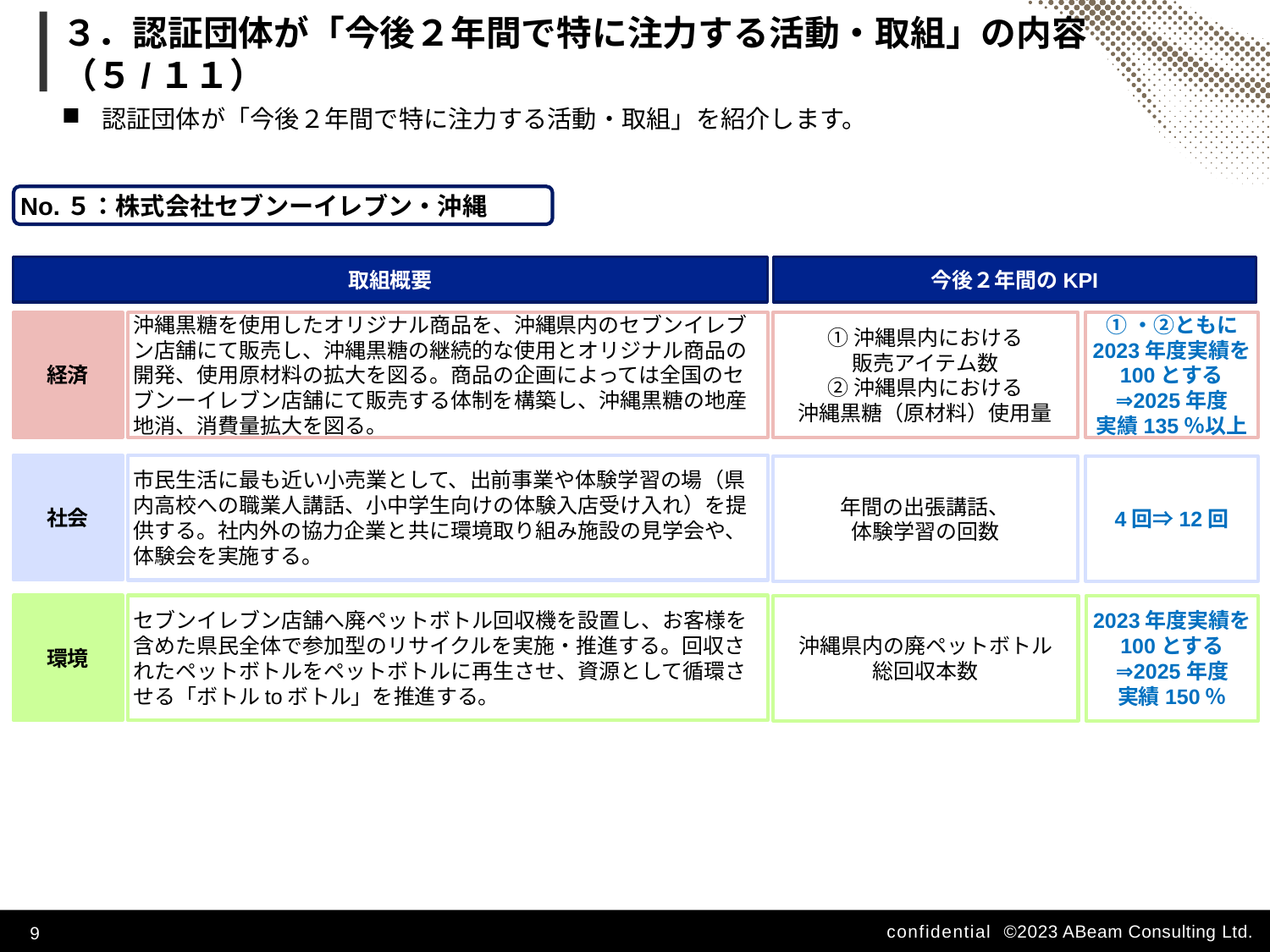

# ３．認証団体が「今後２年間で特に注力する活動・取組」の内容（５/１１）
認証団体が「今後２年間で特に注力する活動・取組」を紹介します。
No.５：株式会社セブンーイレブン・沖縄
取組概要
今後２年間のKPI
経済
沖縄黒糖を使用したオリジナル商品を、沖縄県内のセブンイレブン店舗にて販売し、沖縄黒糖の継続的な使用とオリジナル商品の開発、使用原材料の拡大を図る。商品の企画によっては全国のセブンーイレブン店舗にて販売する体制を構築し、沖縄黒糖の地産地消、消費量拡大を図る。
①・②ともに
2023年度実績を
100とする
⇒2025年度
実績135％以上
①沖縄県内における
販売アイテム数
②沖縄県内における
沖縄黒糖（原材料）使用量
社会
市民生活に最も近い小売業として、出前事業や体験学習の場（県内高校への職業人講話、小中学生向けの体験入店受け入れ）を提供する。社内外の協力企業と共に環境取り組み施設の見学会や、体験会を実施する。
4回⇒12回
年間の出張講話、
体験学習の回数
環境
セブンイレブン店舗へ廃ペットボトル回収機を設置し、お客様を含めた県民全体で参加型のリサイクルを実施・推進する。回収されたペットボトルをペットボトルに再生させ、資源として循環させる「ボトルtoボトル」を推進する。
2023年度実績を
100とする
⇒2025年度
実績150％
沖縄県内の廃ペットボトル
総回収本数